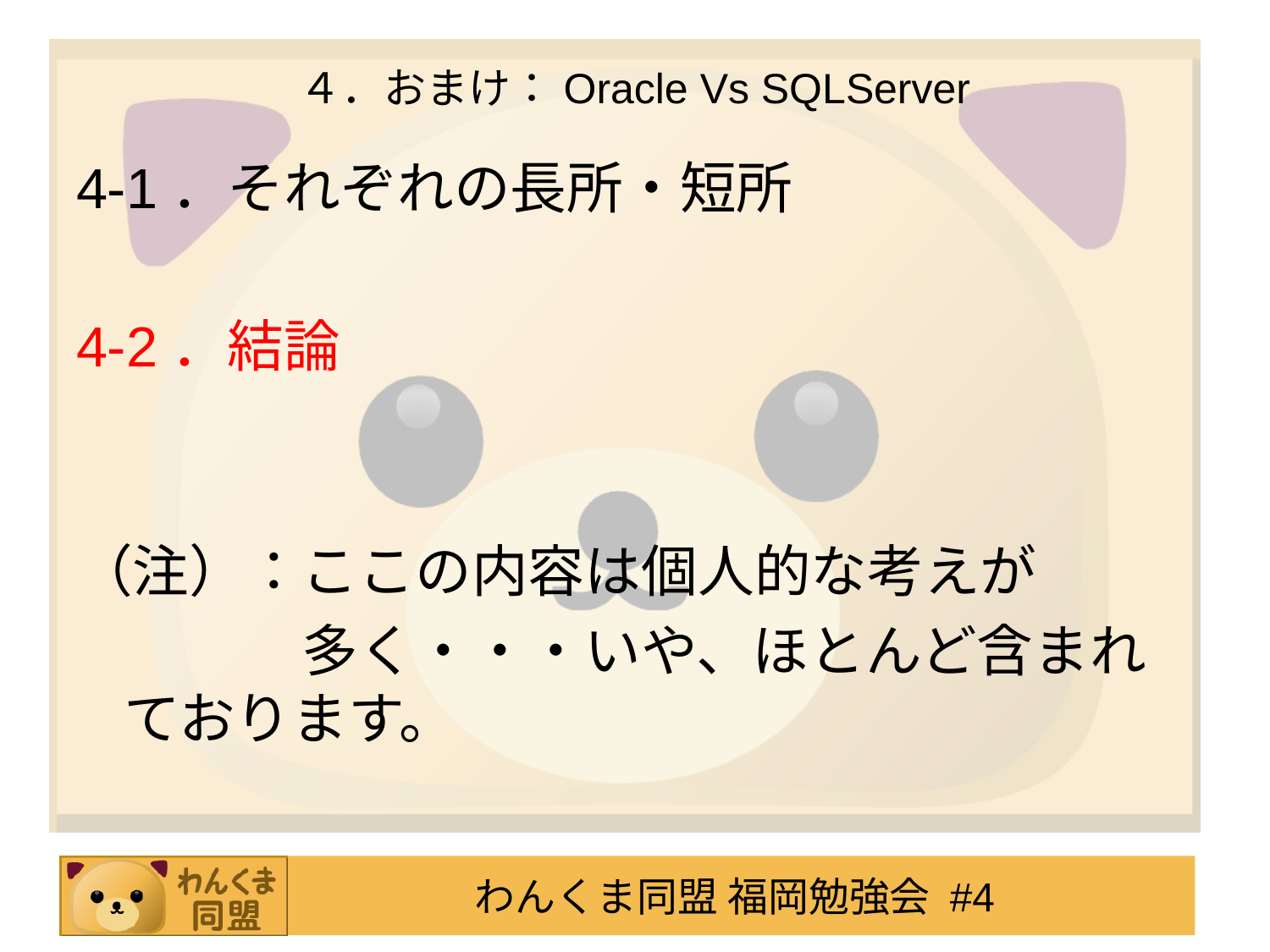

４．おまけ：Oracle Vs SQLServer
4-1．それぞれの長所・短所

4-2．結論

（注）：ここの内容は個人的な考えが
　　　　多く・・・いや、ほとんど含まれております。